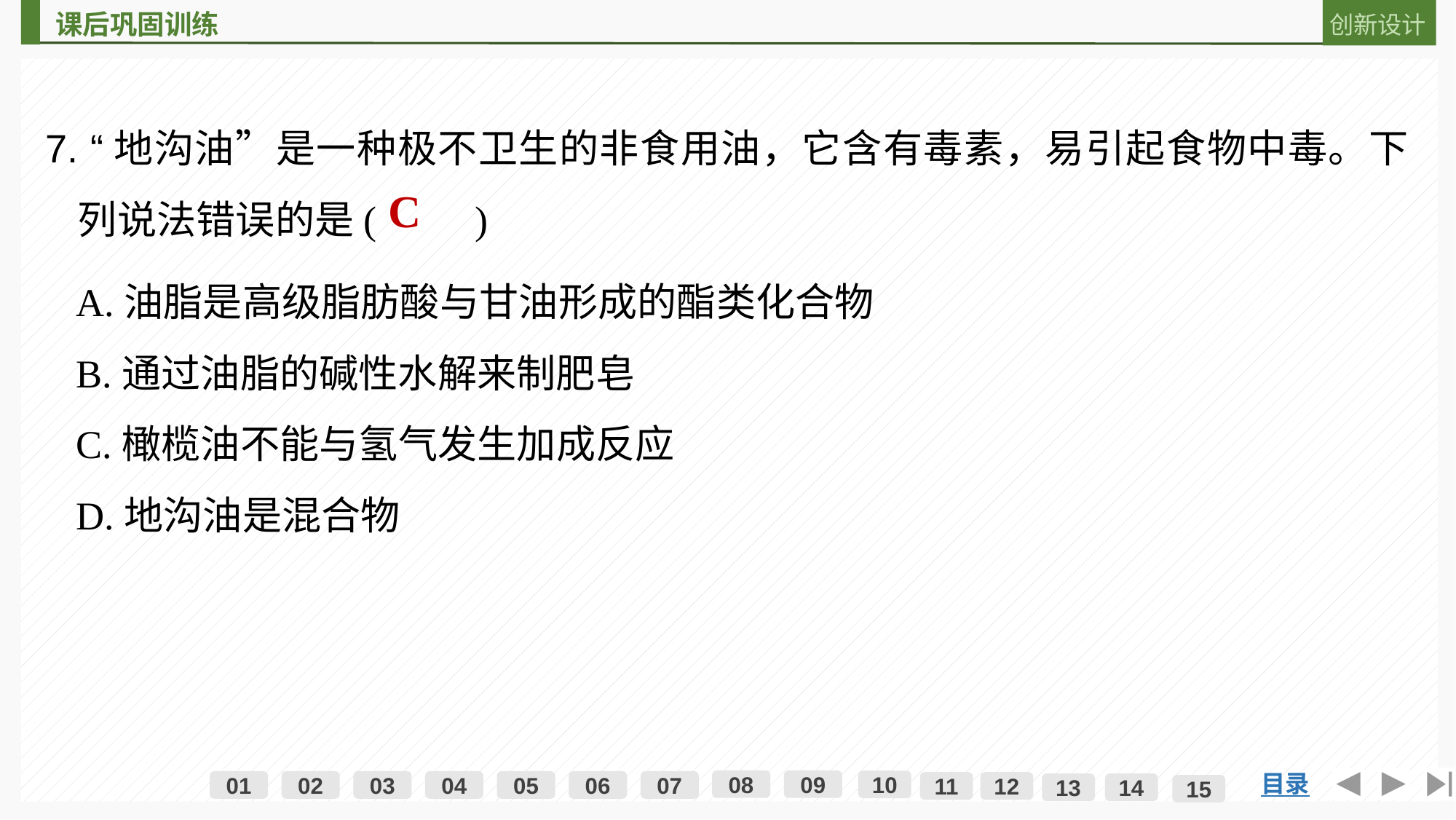

7. “地沟油”是一种极不卫生的非食用油，它含有毒素，易引起食物中毒。下列说法错误的是(　　)
C
A.油脂是高级脂肪酸与甘油形成的酯类化合物
B.通过油脂的碱性水解来制肥皂
C.橄榄油不能与氢气发生加成反应
D.地沟油是混合物